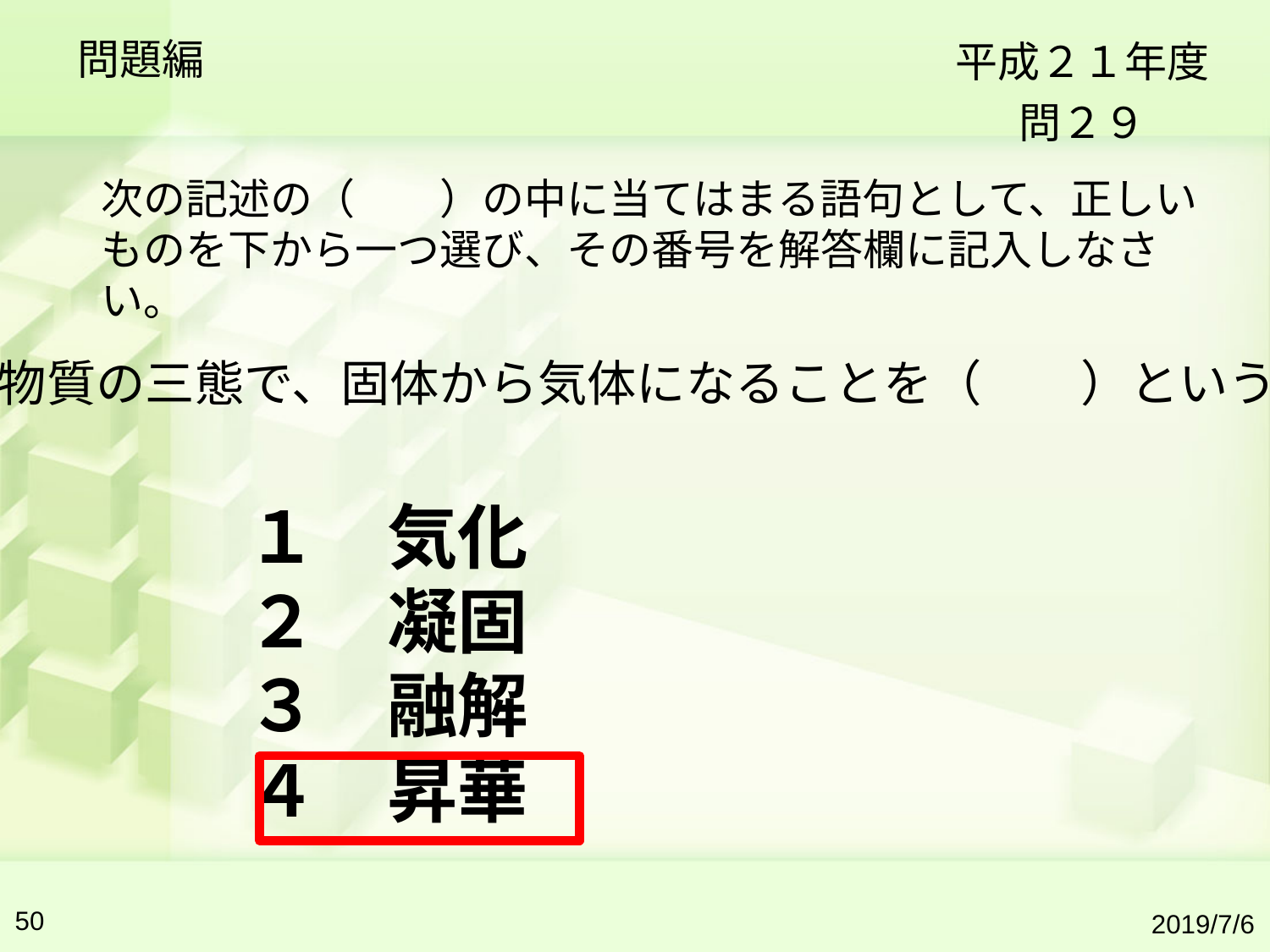

問題編
平成２１年度
問２９
次の記述の（　　）の中に当てはまる語句として、正しいものを下から一つ選び、その番号を解答欄に記入しなさい。
「物質の三態で、固体から気体になることを（　　）という。」
１　気化
２　凝固
３　融解
４　昇華

50
2019/7/6